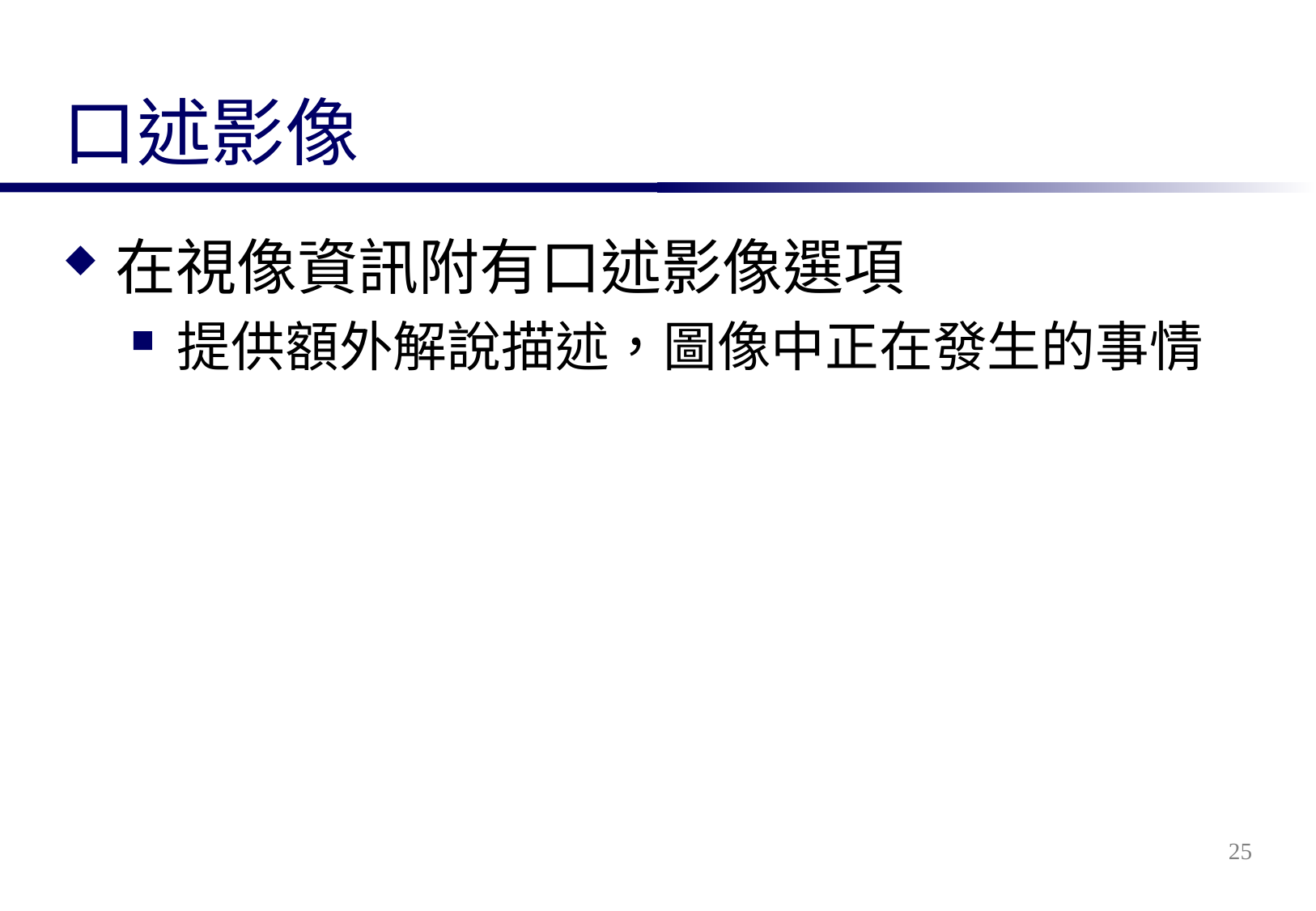

# 口述影像
在視像資訊附有口述影像選項
提供額外解說描述，圖像中正在發生的事情
25